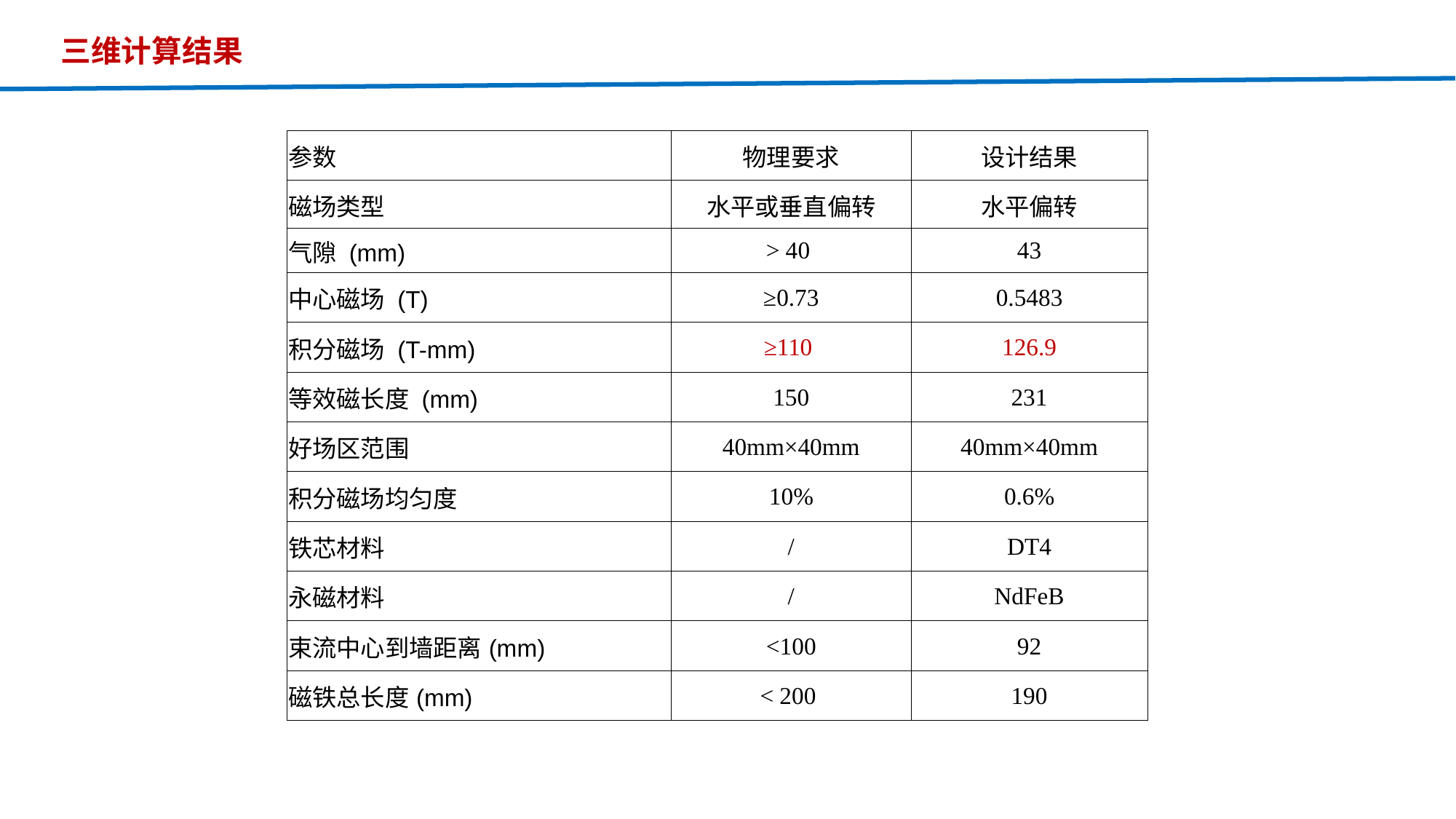

# 三维计算结果
| 参数 | 物理要求 | 设计结果 |
| --- | --- | --- |
| 磁场类型 | 水平或垂直偏转 | 水平偏转 |
| 气隙 (mm) | > 40 | 43 |
| 中心磁场 (T) | ≥0.73 | 0.5483 |
| 积分磁场 (T-mm) | ≥110 | 126.9 |
| 等效磁长度 (mm) | 150 | 231 |
| 好场区范围 | 40mm×40mm | 40mm×40mm |
| 积分磁场均匀度 | 10% | 0.6% |
| 铁芯材料 | / | DT4 |
| 永磁材料 | / | NdFeB |
| 束流中心到墙距离(mm) | <100 | 92 |
| 磁铁总长度(mm) | < 200 | 190 |